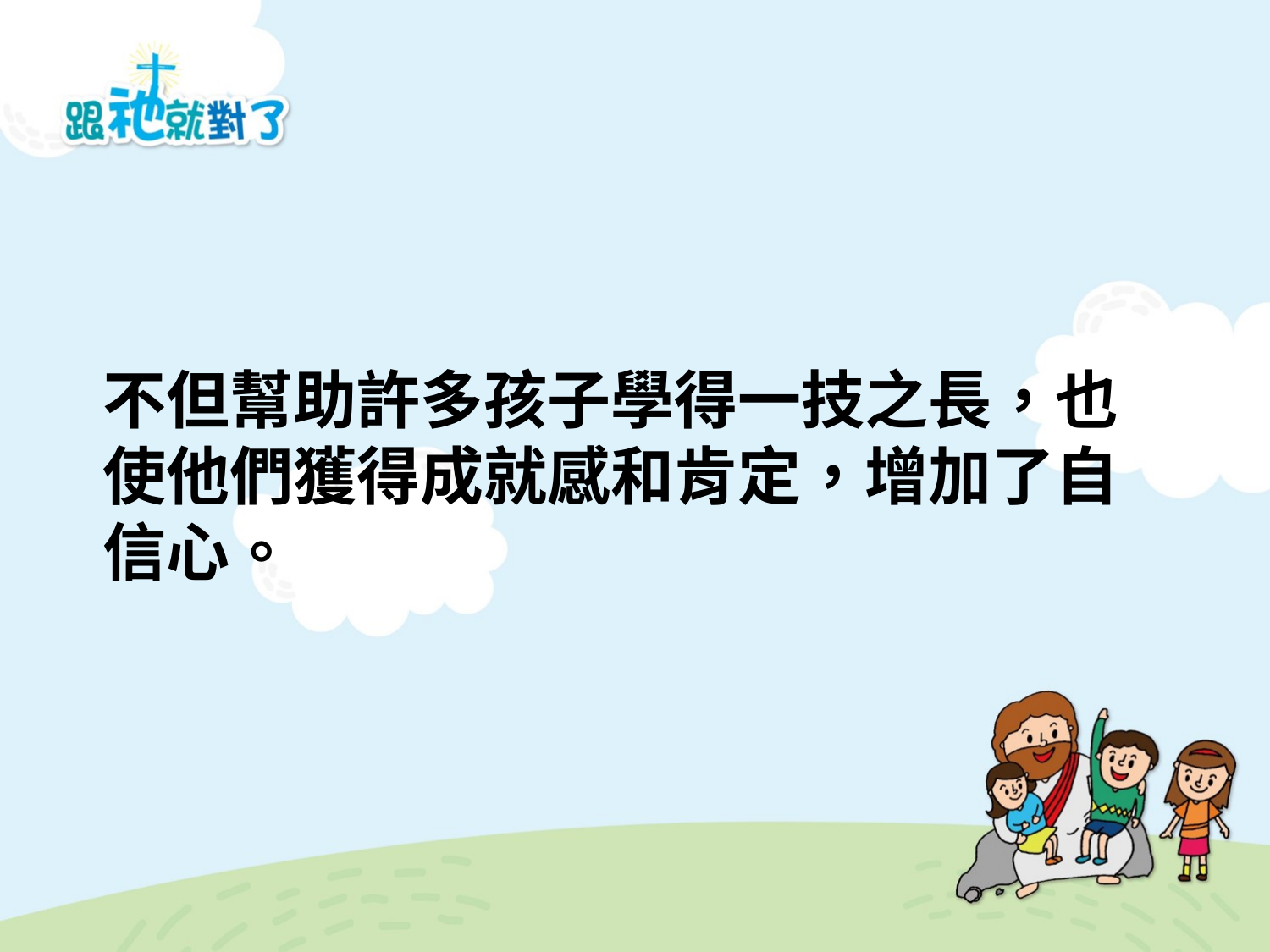

不但幫助許多孩子學得一技之長，也使他們獲得成就感和肯定，增加了自信心。